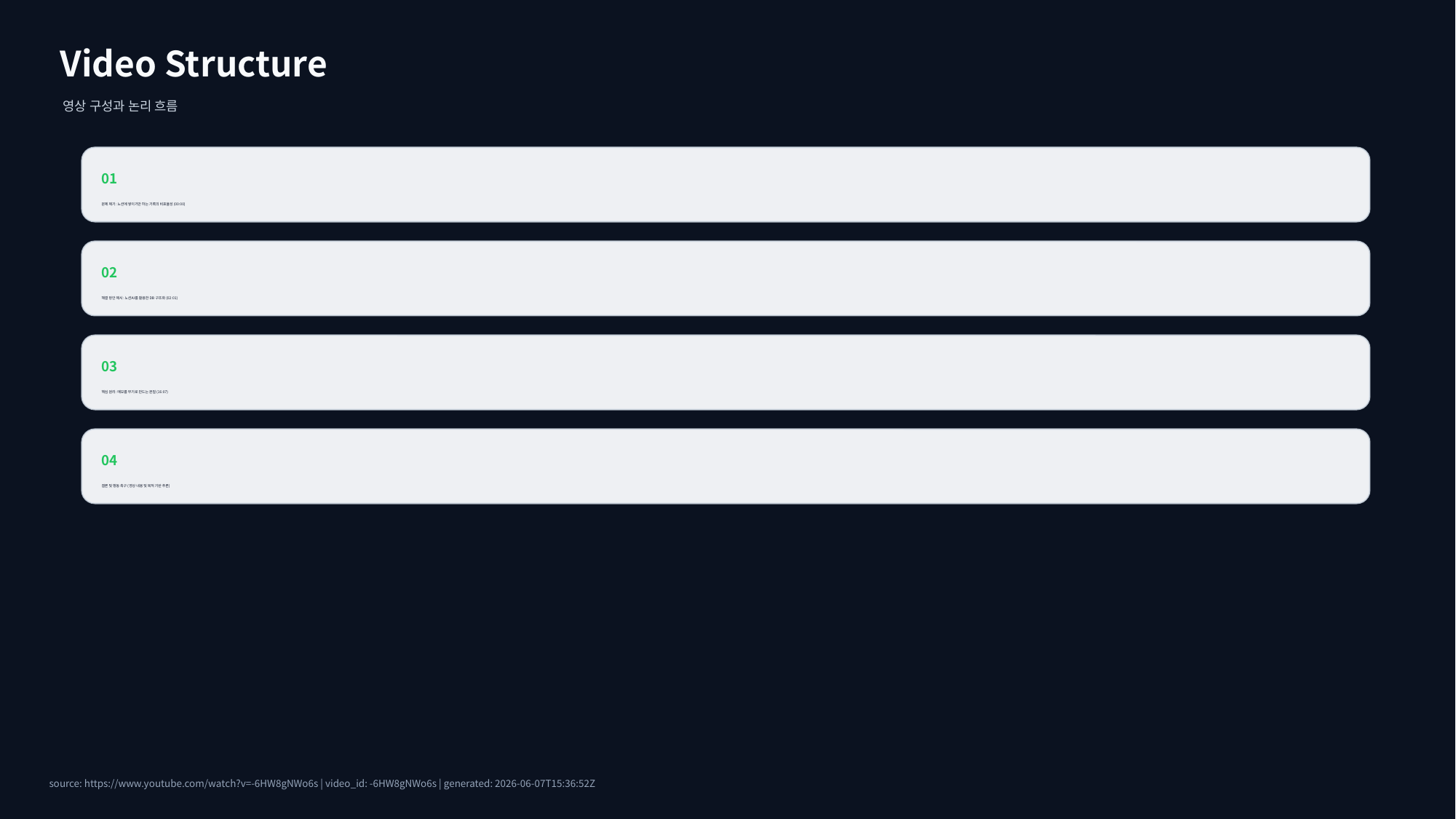

Video Structure
영상 구성과 논리 흐름

01
문제 제기: 노션에 쌓이기만 하는 기록의 비효율성 (00:00)

02
해결 방안 제시: 노션AI를 활용한 DB 구조화 (02:01)

03
핵심 원리: 메모를 무기로 만드는 본질 (16:07)

04
결론 및 행동 촉구 (영상 내용 및 목적 기반 추론)
source: https://www.youtube.com/watch?v=-6HW8gNWo6s | video_id: -6HW8gNWo6s | generated: 2026-06-07T15:36:52Z